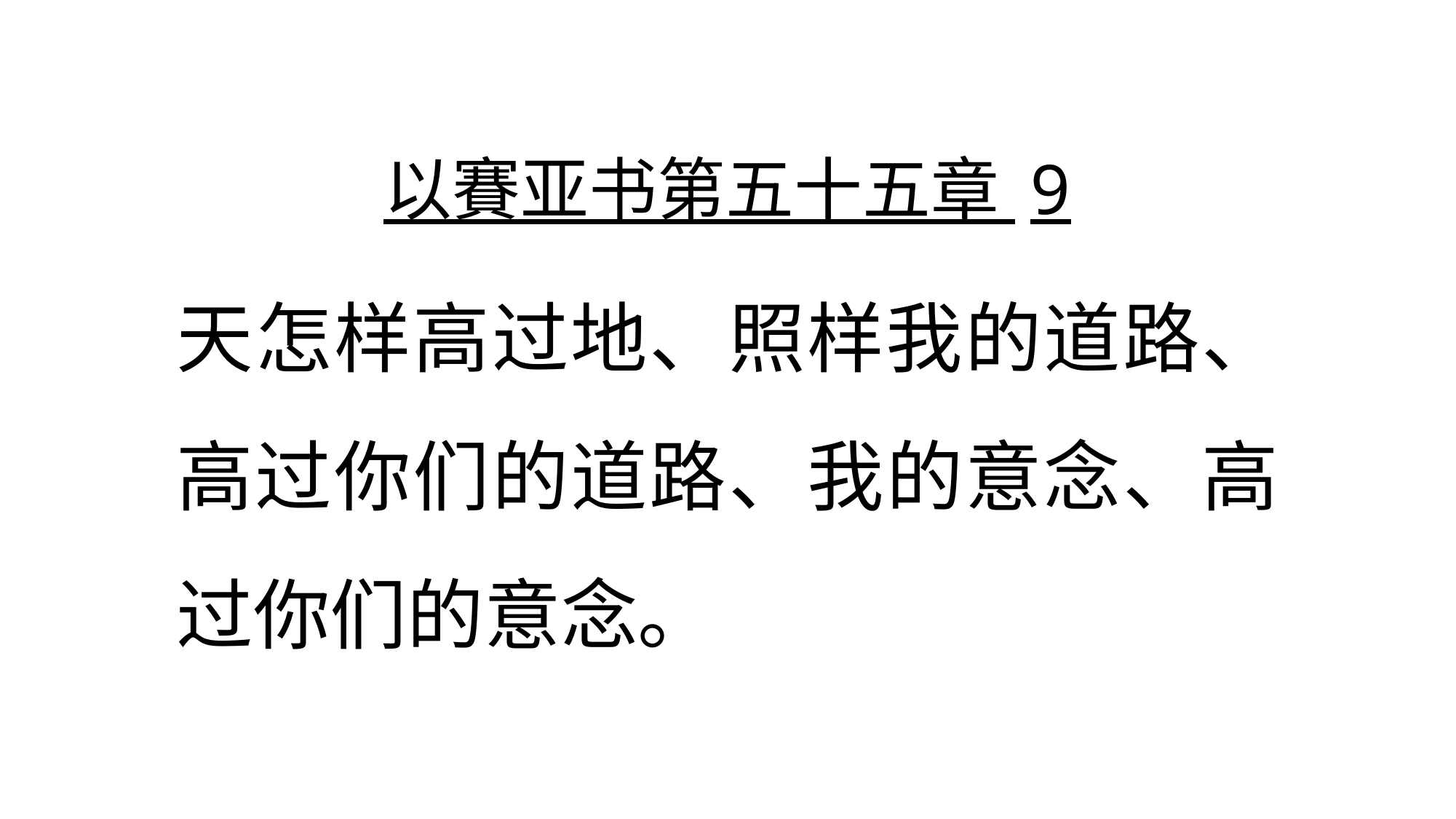

以賽亚书第五十五章 9
天怎样高过地、照样我的道路、高过你们的道路、我的意念、高过你们的意念。